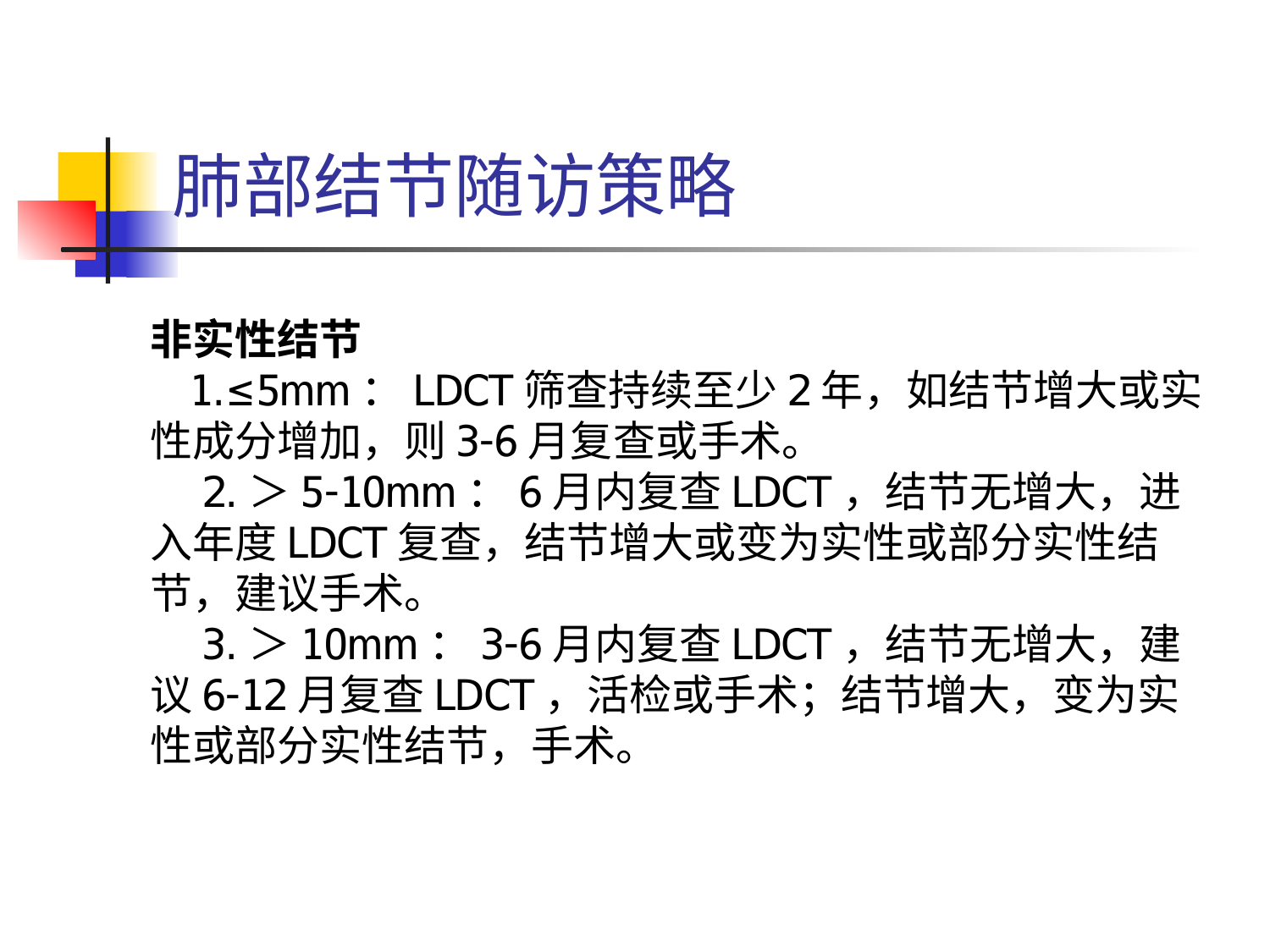

# 肺部结节随访策略

非实性结节
    1.≤5mm：LDCT筛查持续至少2年，如结节增大或实性成分增加，则3-6月复查或手术。
    2.＞5-10mm：6月内复查LDCT，结节无增大，进入年度LDCT复查，结节增大或变为实性或部分实性结节，建议手术。
    3.＞10mm：3-6月内复查LDCT，结节无增大，建议6-12月复查LDCT，活检或手术；结节增大，变为实性或部分实性结节，手术。